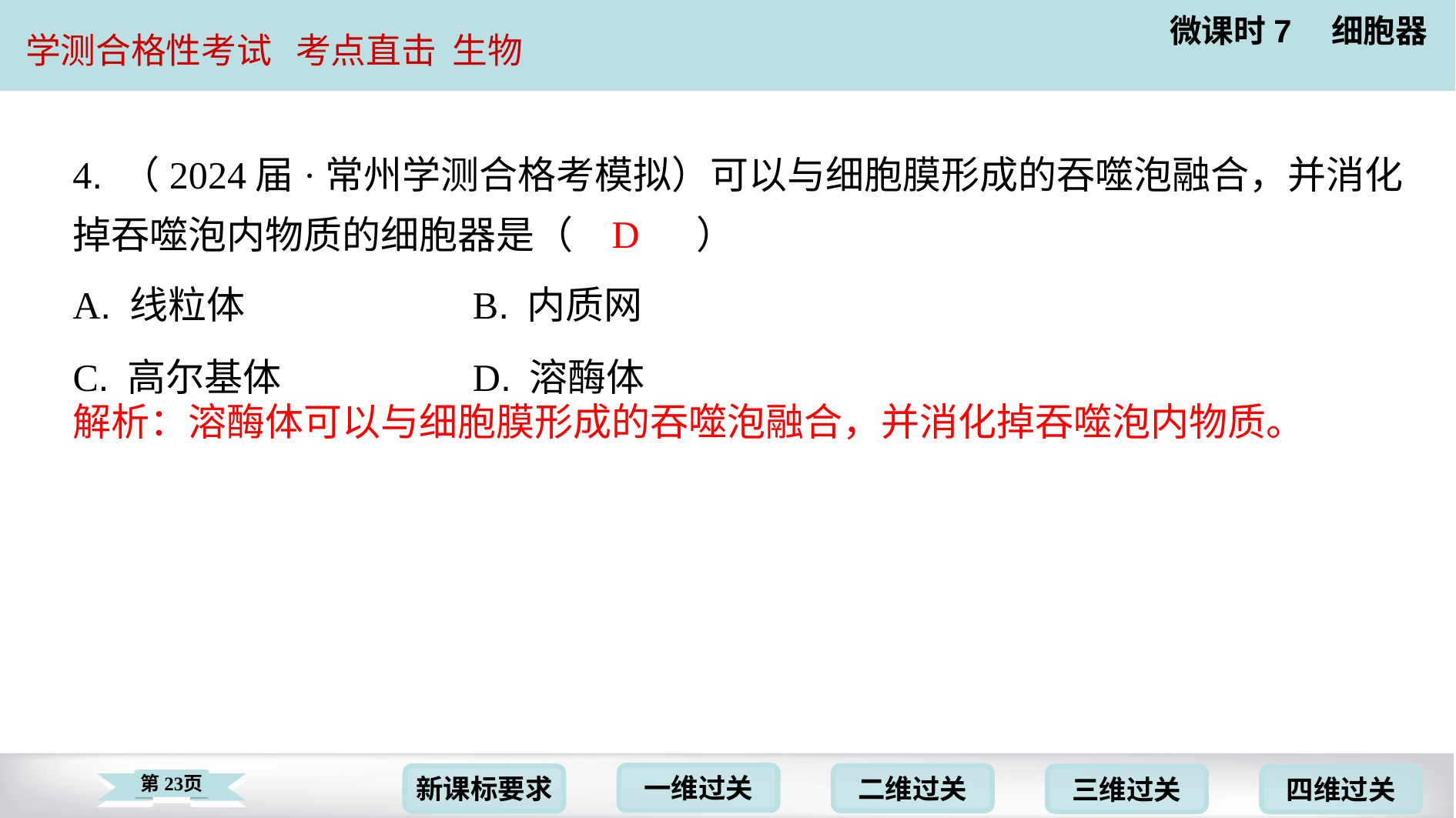

4. （2024届·常州学测合格考模拟）可以与细胞膜形成的吞噬泡融合，并消化
掉吞噬泡内物质的细胞器是（　D　）
D
| A. 线粒体 | B. 内质网 |
| --- | --- |
| C. 高尔基体 | D. 溶酶体 |
解析：溶酶体可以与细胞膜形成的吞噬泡融合，并消化掉吞噬泡内物质。